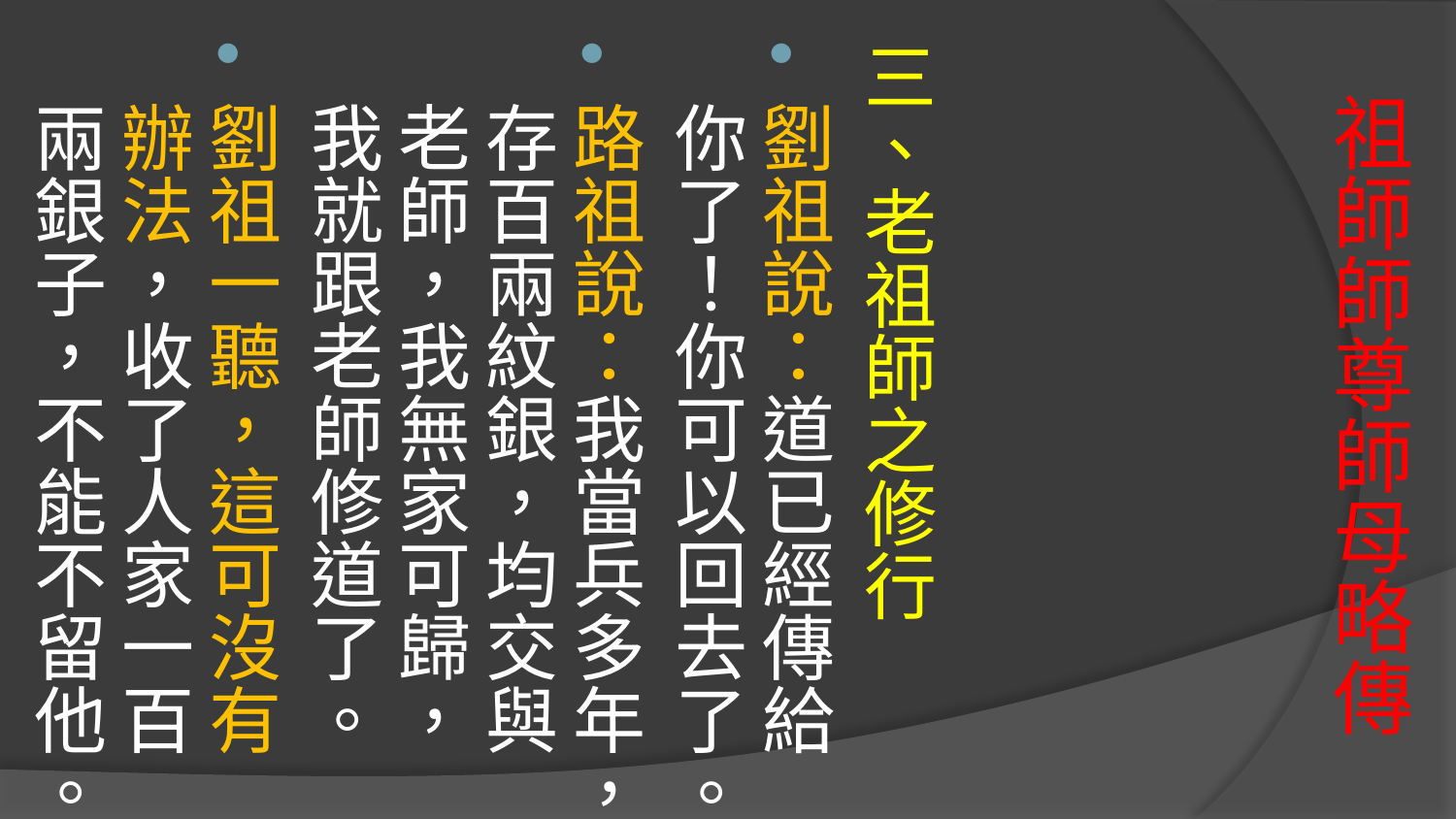

三、老祖師之修行
劉祖說：道已經傳給你了！你可以回去了。
路祖說：我當兵多年，存百兩紋銀，均交與老師，我無家可歸，我就跟老師修道了。
劉祖一聽，這可沒有辦法，收了人家一百兩銀子，不能不留他。
# 祖師師尊師母略傳